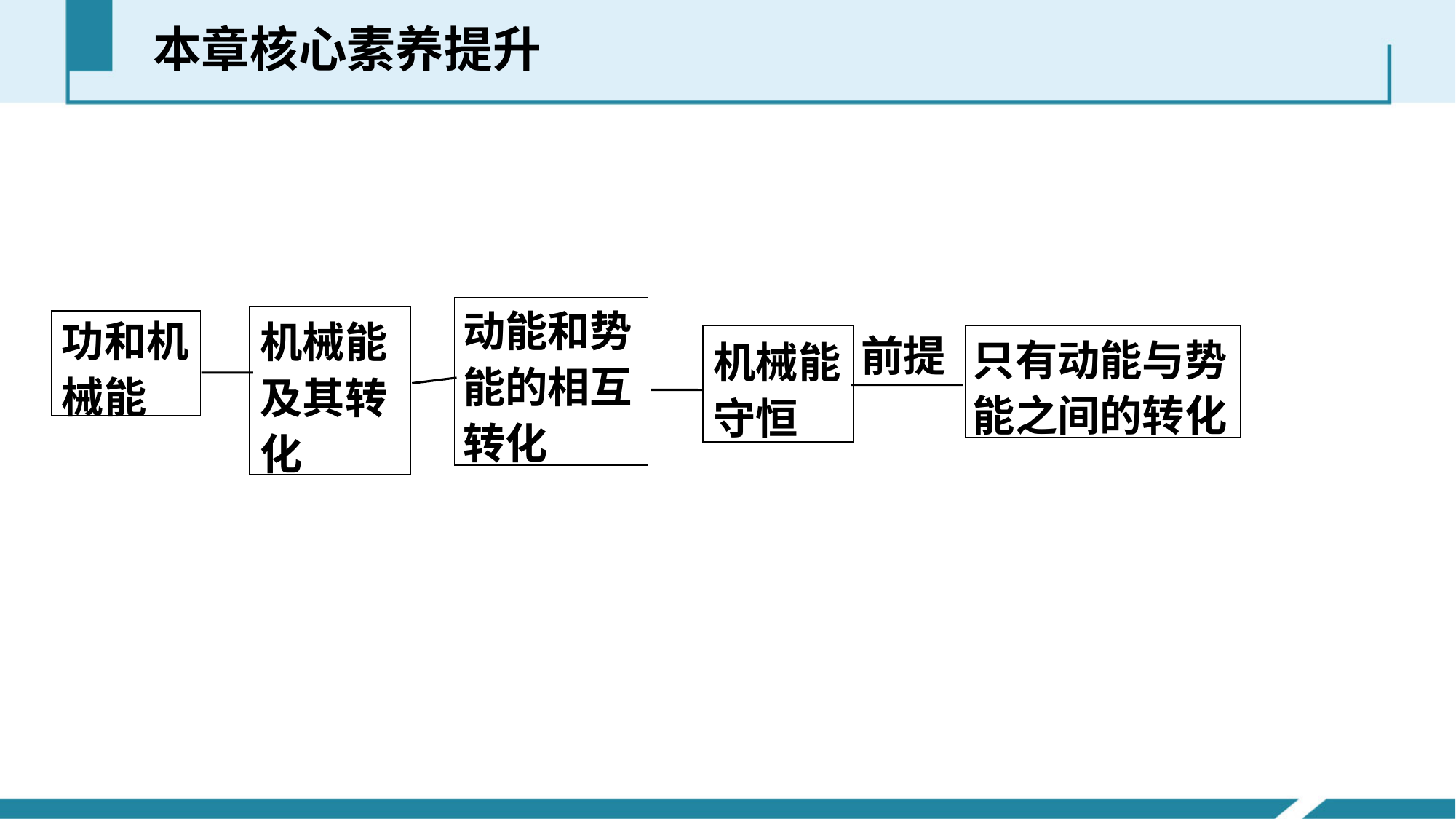

本章核心素养提升
动能和势能的相互转化

功和机械能

机械能及其转化

只有动能与势能之间的转化

前提
机械能守恒